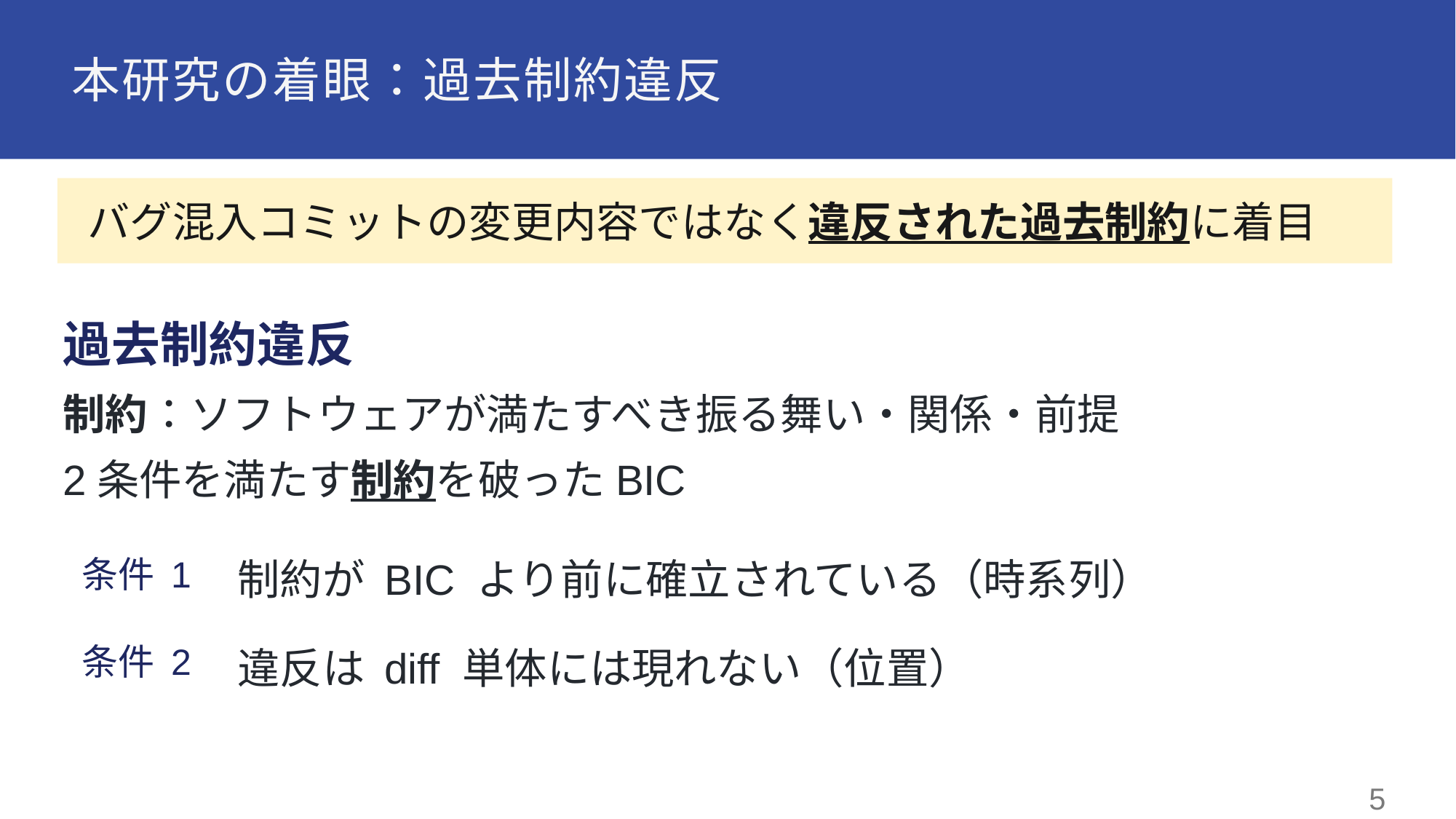

# 本研究の着眼：過去制約違反
 バグ混入コミットの変更内容ではなく違反された過去制約に着目

過去制約違反
制約：ソフトウェアが満たすべき振る舞い・関係・前提
2条件を満たす制約を破ったBIC

制約が BIC より前に確立されている（時系列）
条件 1
違反は diff 単体には現れない（位置）
条件 2

5